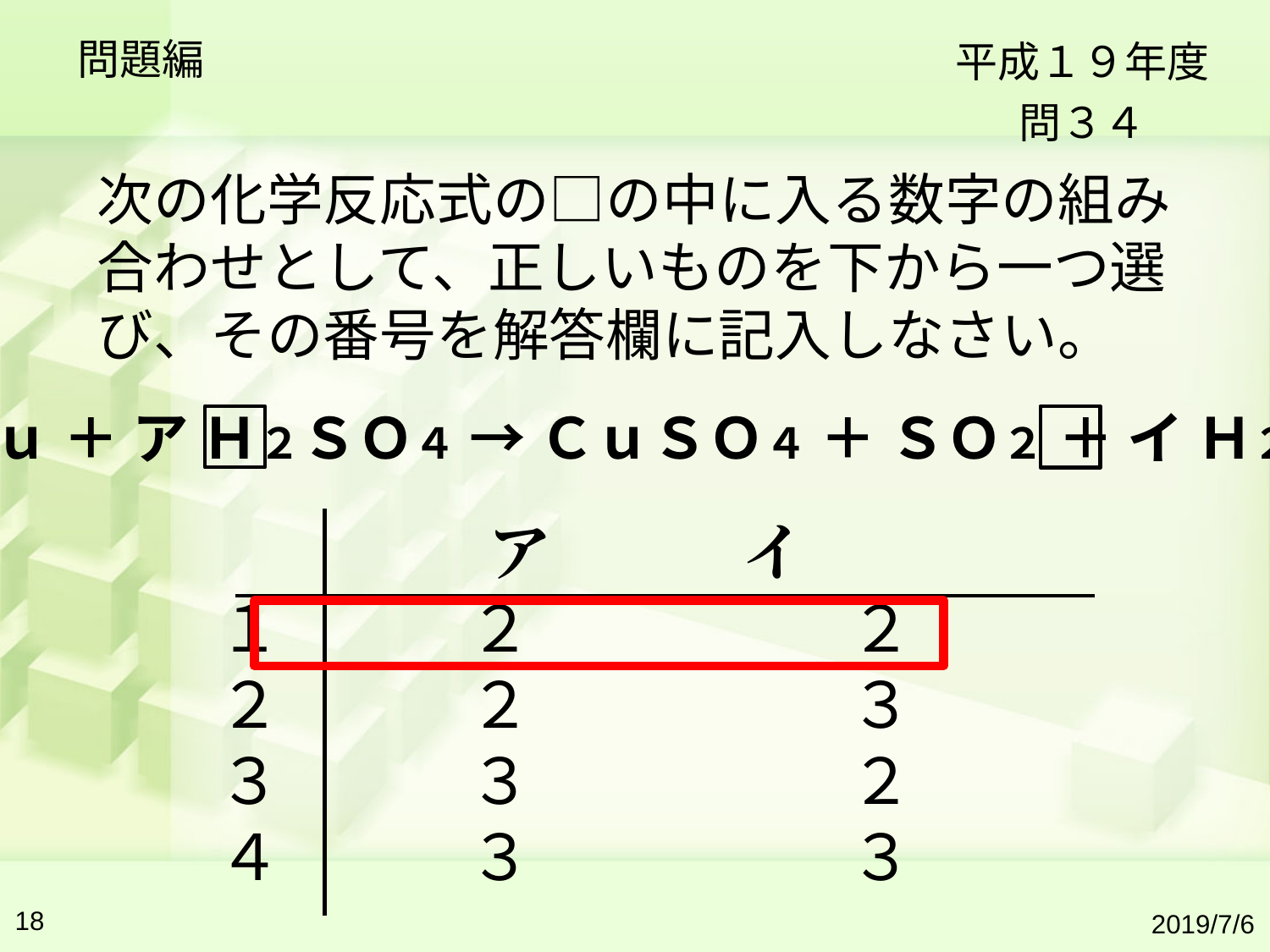

問題編
平成１９年度
問３４
次の化学反応式の□の中に入る数字の組み合わせとして、正しいものを下から一つ選び、その番号を解答欄に記入しなさい。
Ｃｕ ＋ ア Ｈ２ＳＯ４ → ＣｕＳＯ４ ＋ ＳＯ２ ＋ イ Ｈ２Ｏ

　　　　 ア　　　イ
１	　２　　　　　２
２	　２　　　　　３
３	　３　　　　　２
４	　３　　　　　３

18
2019/7/6